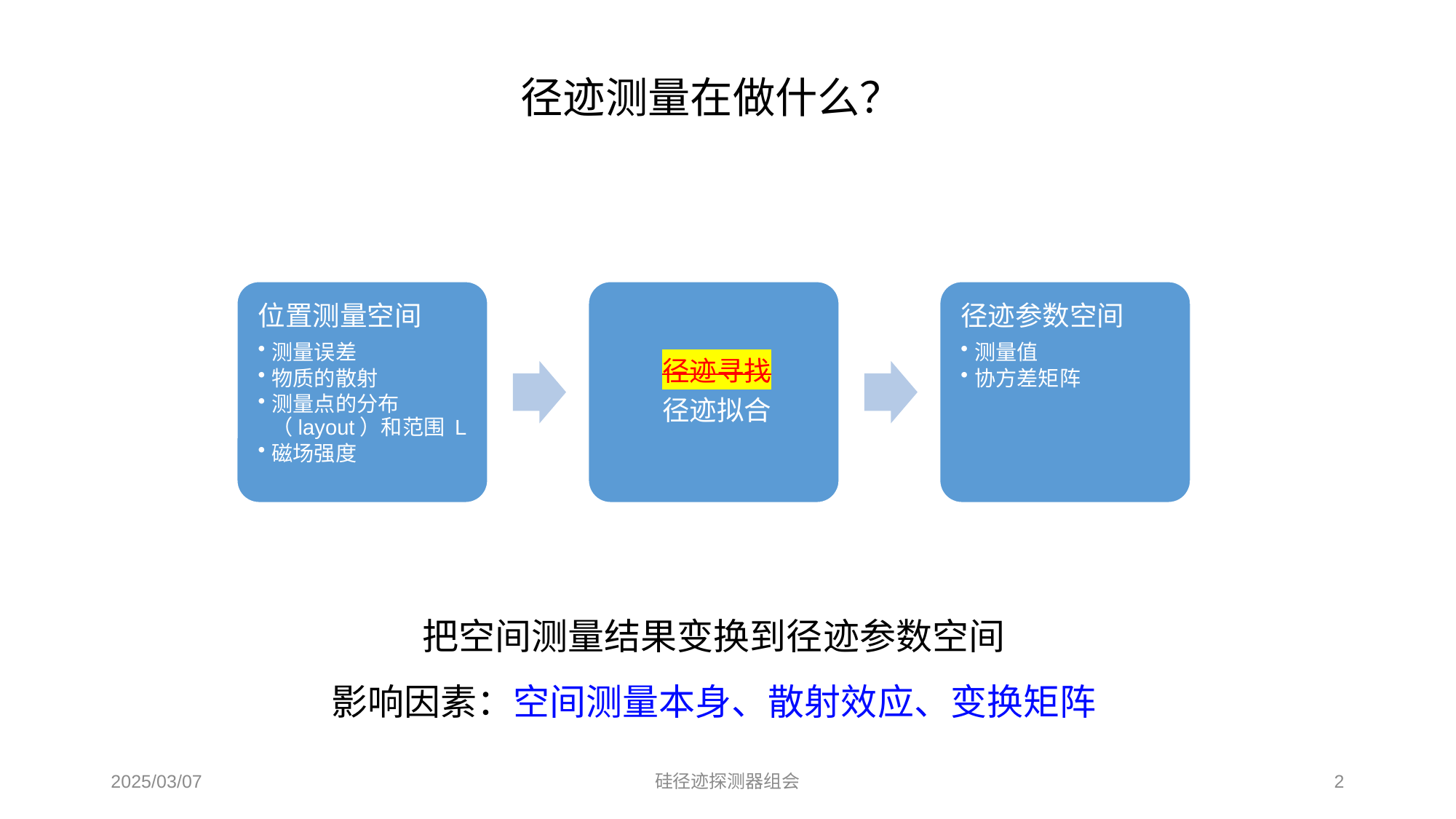

径迹测量在做什么？
位置测量空间
测量误差
物质的散射
测量点的分布（layout）和范围 L
磁场强度

径迹寻找
径迹拟合

径迹参数空间
测量值
协方差矩阵
把空间测量结果变换到径迹参数空间
影响因素：空间测量本身、散射效应、变换矩阵
2025/03/07
硅径迹探测器组会
2